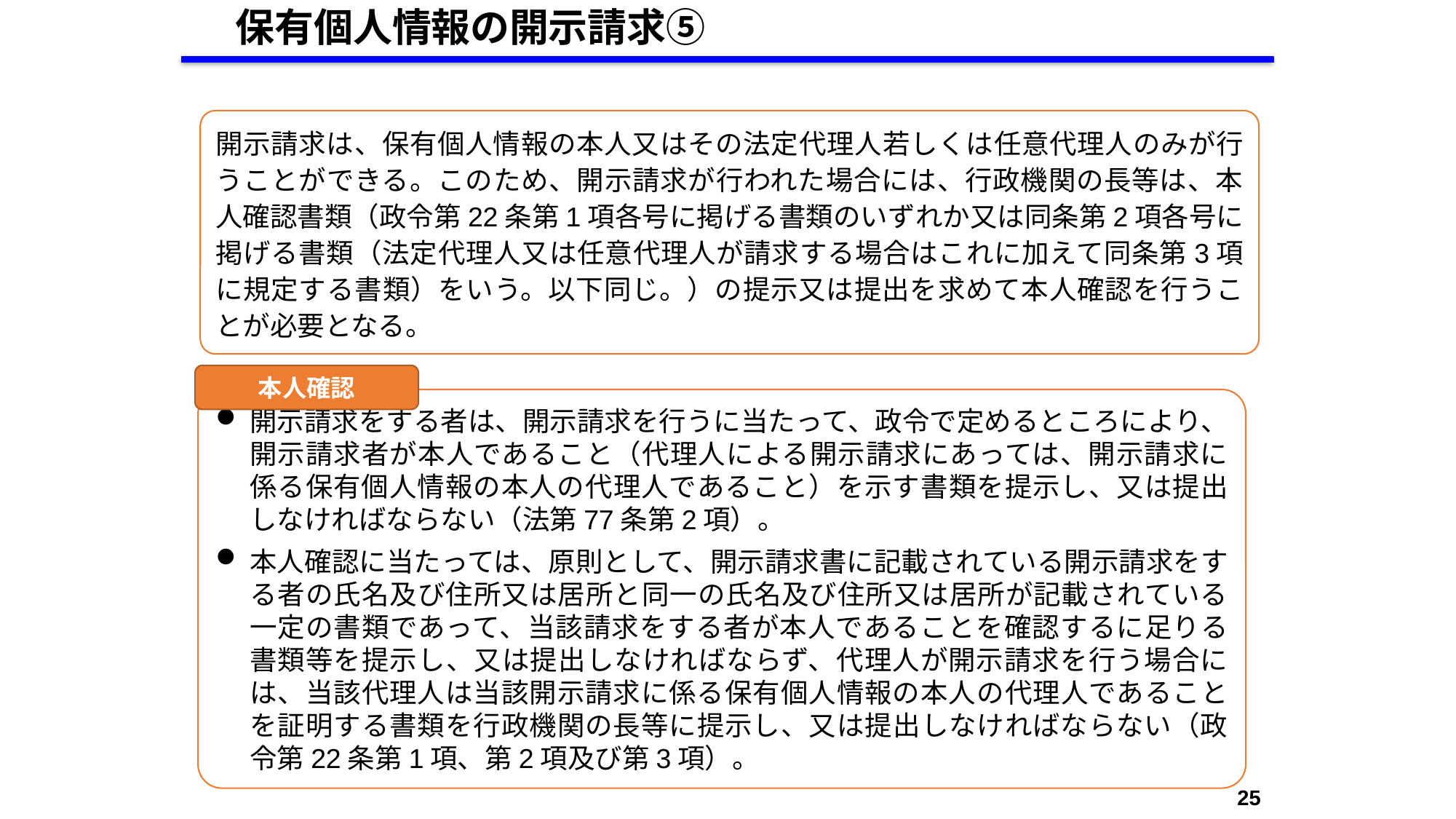

保有個人情報の開示請求⑤

開示請求は、保有個人情報の本人又はその法定代理人若しくは任意代理人のみが行うことができる。このため、開示請求が行われた場合には、行政機関の長等は、本人確認書類（政令第22条第1項各号に掲げる書類のいずれか又は同条第2項各号に掲げる書類（法定代理人又は任意代理人が請求する場合はこれに加えて同条第3項に規定する書類）をいう。以下同じ。）の提示又は提出を求めて本人確認を行うことが必要となる。
本人確認
開示請求をする者は、開示請求を行うに当たって、政令で定めるところにより、開示請求者が本人であること（代理人による開示請求にあっては、開示請求に係る保有個人情報の本人の代理人であること）を示す書類を提示し、又は提出しなければならない（法第77条第2項）。
本人確認に当たっては、原則として、開示請求書に記載されている開示請求をする者の氏名及び住所又は居所と同一の氏名及び住所又は居所が記載されている一定の書類であって、当該請求をする者が本人であることを確認するに足りる書類等を提示し、又は提出しなければならず、代理人が開示請求を行う場合には、当該代理人は当該開示請求に係る保有個人情報の本人の代理人であることを証明する書類を行政機関の長等に提示し、又は提出しなければならない（政令第22条第1項、第2項及び第3項）。
25